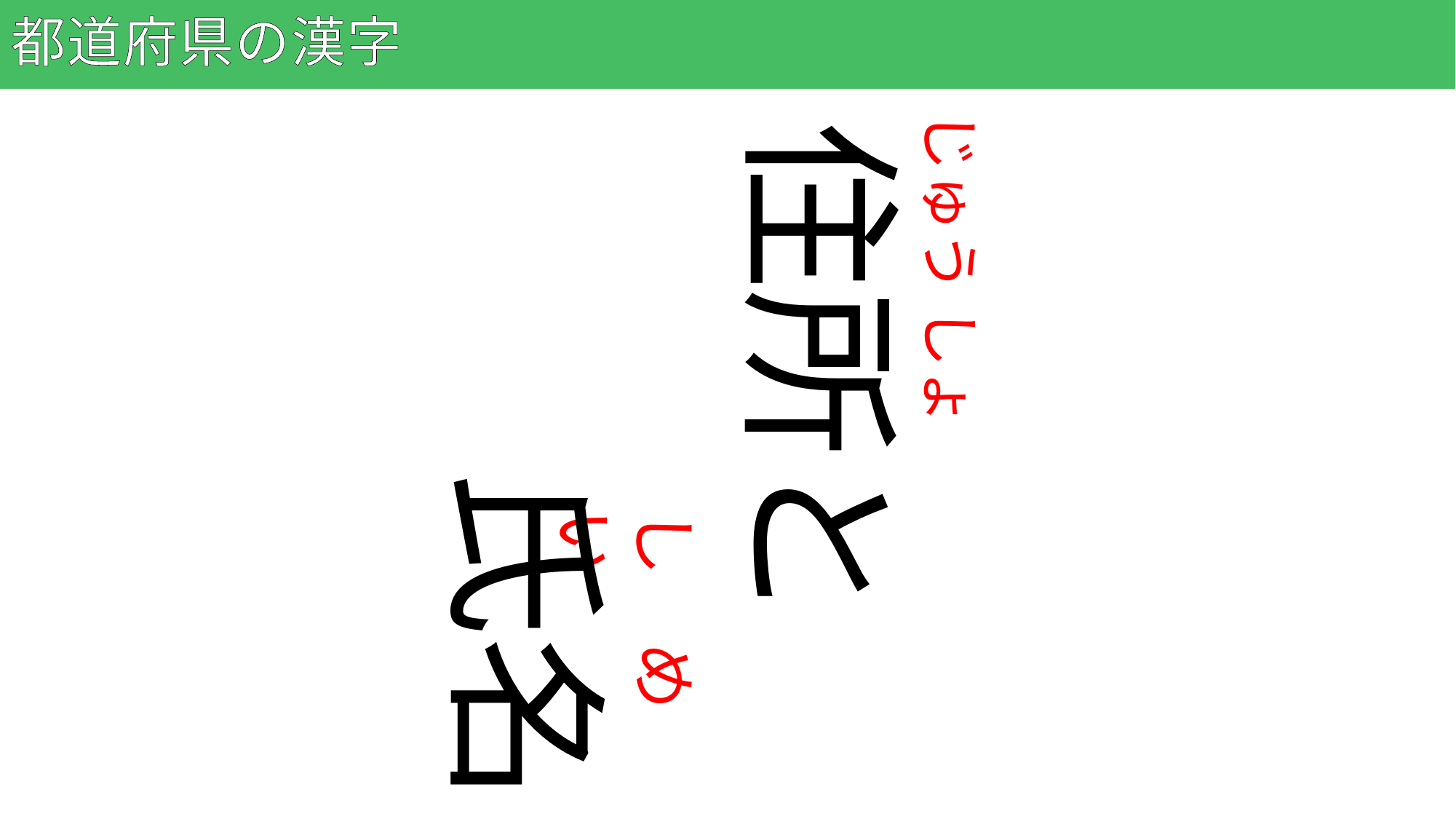

# 都道府県の漢字
81
じゅう しょ
住所と
氏名
し　めい